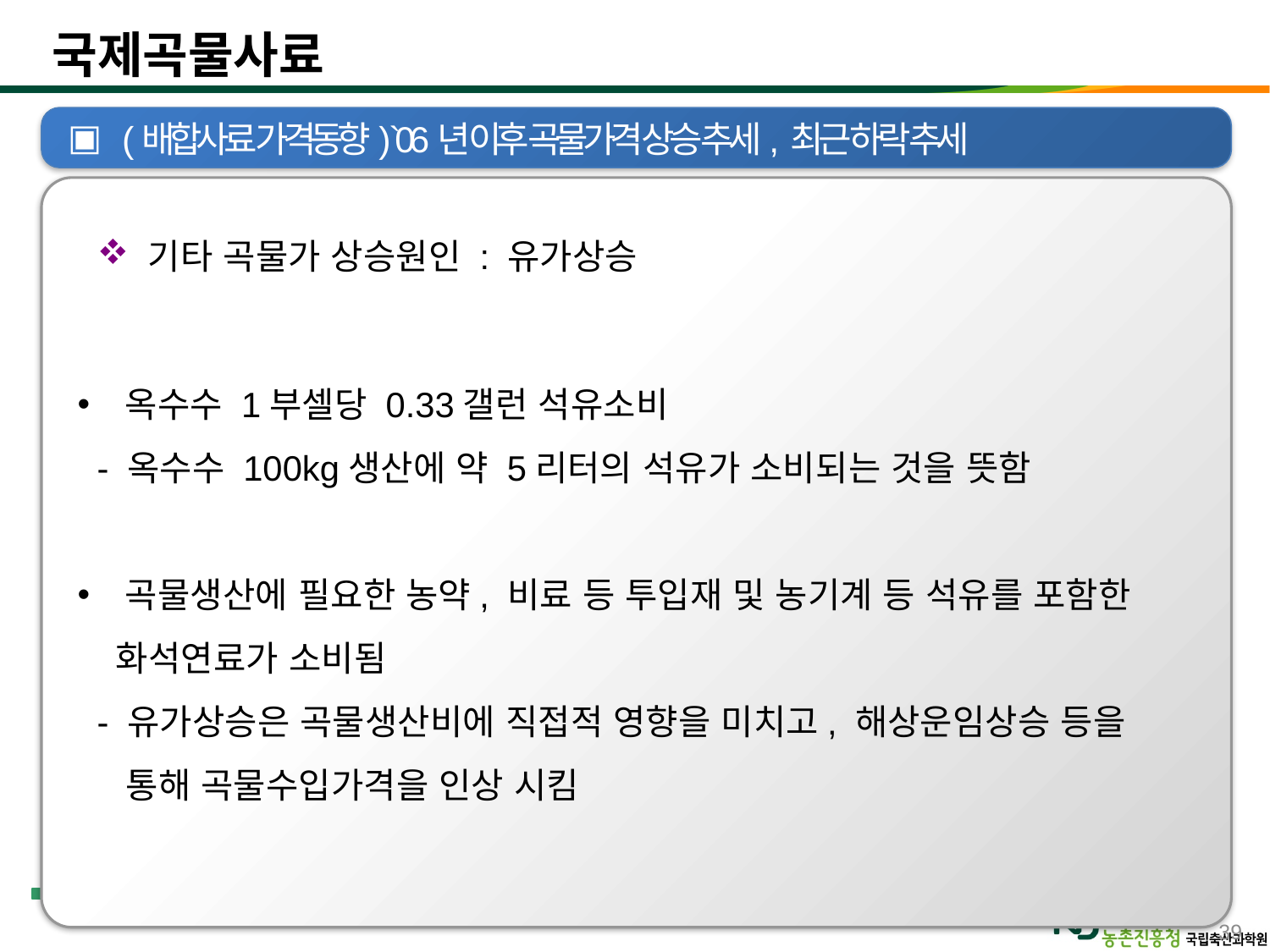

# 국제곡물사료
 (배합사료 가격동향) `06년 이후 곡물가격 상승 추세, 최근 하락 추세
 기타 곡물가 상승원인 : 유가상승
옥수수 1부셀당 0.33갤런 석유소비
  - 옥수수 100kg생산에 약 5리터의 석유가 소비되는 것을 뜻함

곡물생산에 필요한 농약, 비료 등 투입재 및 농기계 등 석유를 포함한
   화석연료가 소비됨
  - 유가상승은 곡물생산비에 직접적 영향을 미치고, 해상운임상승 등을
    통해 곡물수입가격을 인상 시킴

39